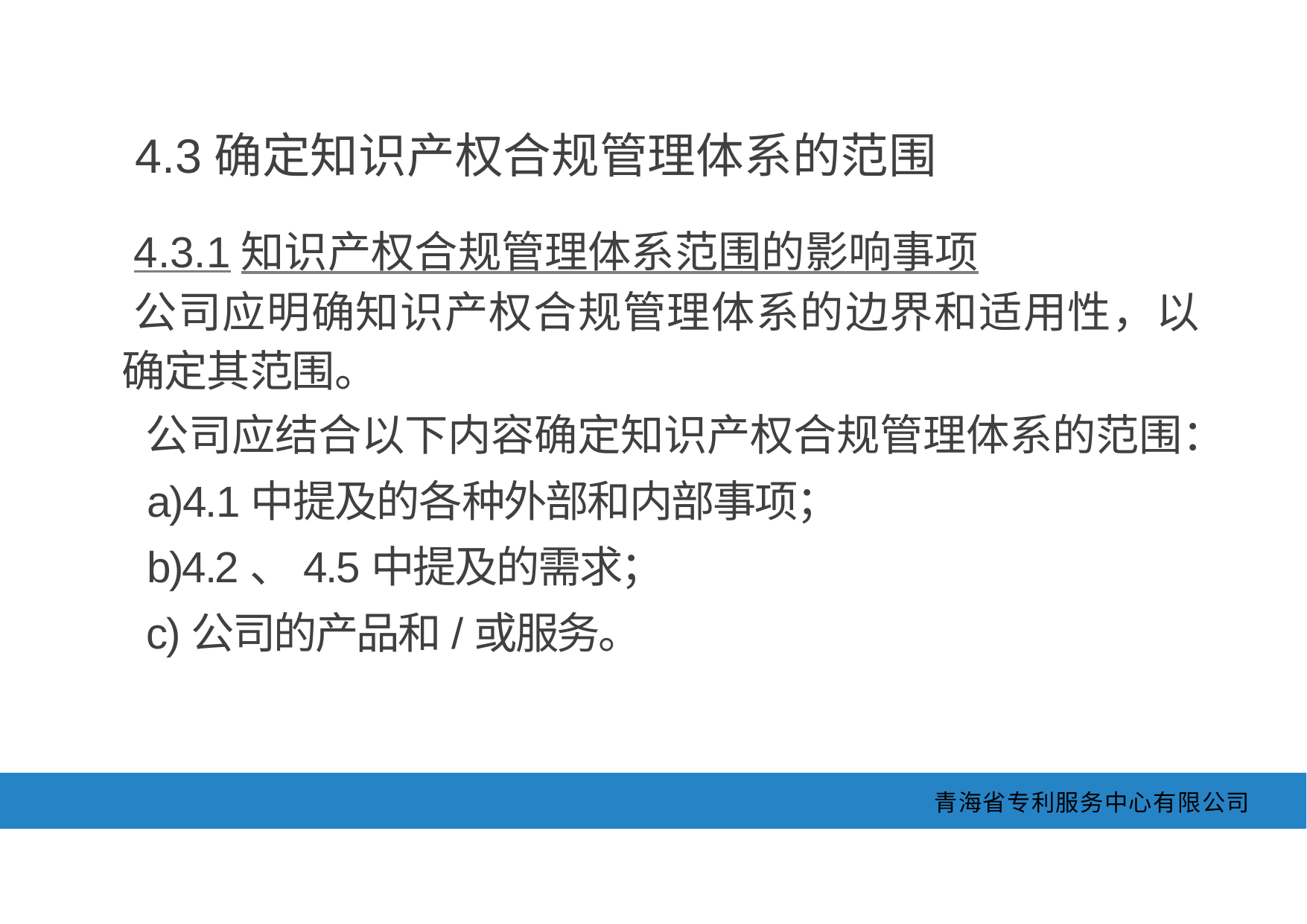

4.3确定知识产权合规管理体系的范围

4.3.1知识产权合规管理体系范围的影响事项
公司应明确知识产权合规管理体系的边界和适用性，以  确定其范围。
公司应结合以下内容确定知识产权合规管理体系的范围：
a)4.1中提及的各种外部和内部事项；
b)4.2、4.5中提及的需求；

c)公司的产品和/或服务。

青海省专利服务中心有限公司